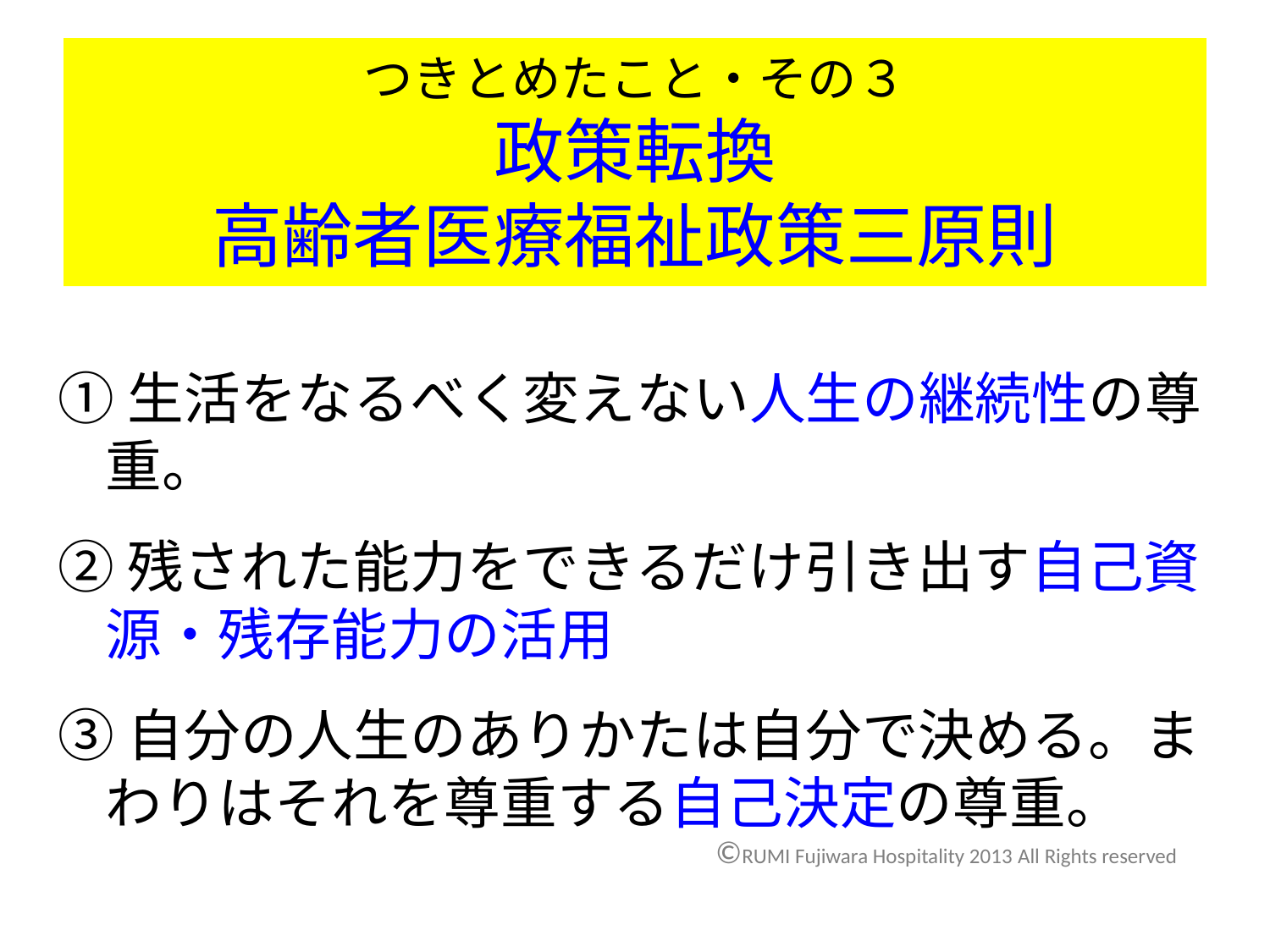

# つきとめたこと・その３ 政策転換 高齢者医療福祉政策三原則
①生活をなるべく変えない人生の継続性の尊重。

②残された能力をできるだけ引き出す自己資源・残存能力の活用

③自分の人生のありかたは自分で決める。まわりはそれを尊重する自己決定の尊重。
©RUMI Fujiwara Hospitality 2013 All Rights reserved